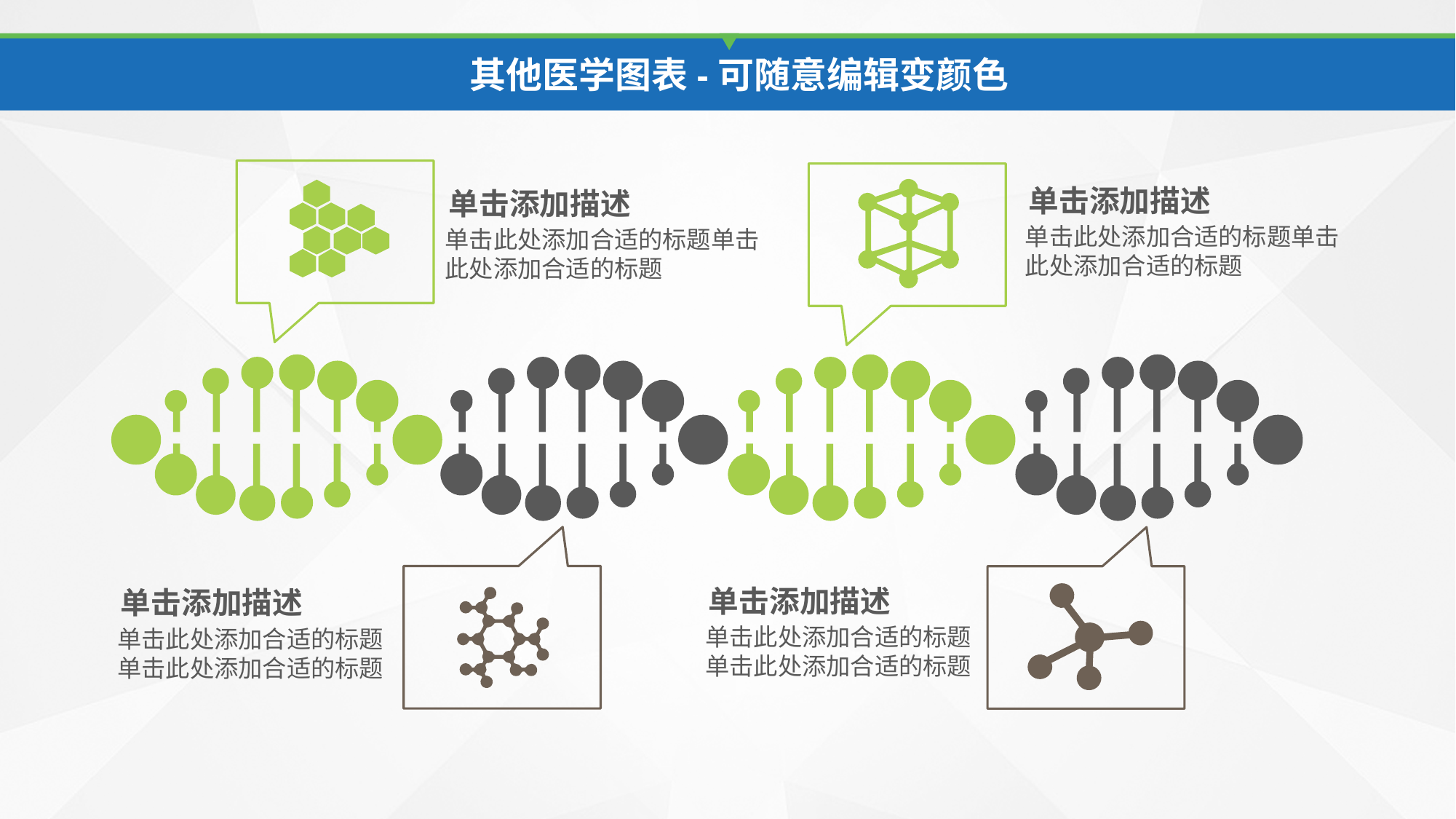

单击添加描述
单击此处添加合适的标题单击此处添加合适的标题
单击添加描述
单击此处添加合适的标题单击此处添加合适的标题

单击添加描述
单击此处添加合适的标题单击此处添加合适的标题
单击添加描述
单击此处添加合适的标题单击此处添加合适的标题